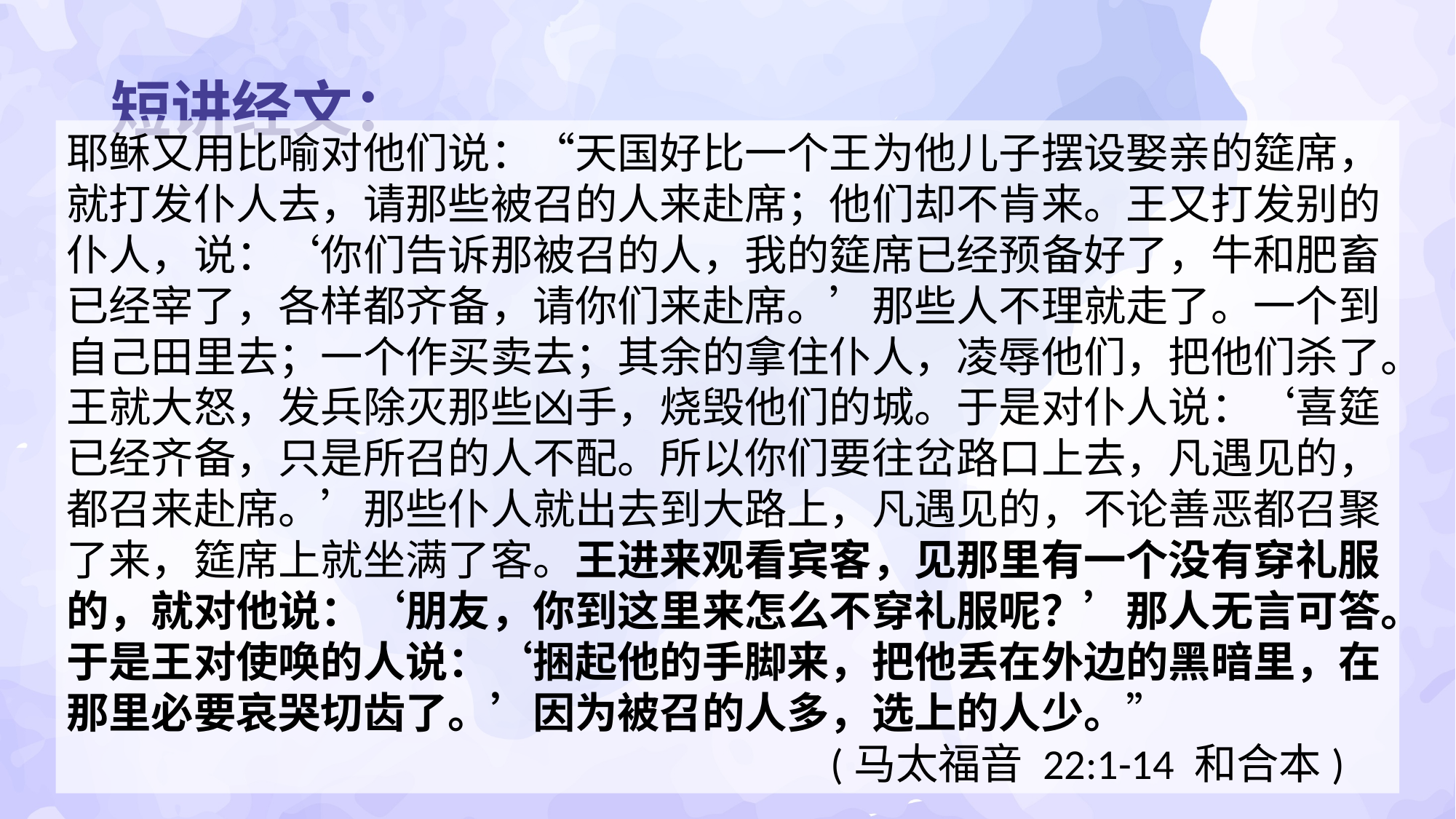

# 短讲经文：
耶稣又用比喻对他们说：“天国好比一个王为他儿子摆设娶亲的筵席，就打发仆人去，请那些被召的人来赴席；他们却不肯来。王又打发别的仆人，说：‘你们告诉那被召的人，我的筵席已经预备好了，牛和肥畜已经宰了，各样都齐备，请你们来赴席。’那些人不理就走了。一个到自己田里去；一个作买卖去；其余的拿住仆人，凌辱他们，把他们杀了。王就大怒，发兵除灭那些凶手，烧毁他们的城。于是对仆人说：‘喜筵已经齐备，只是所召的人不配。所以你们要往岔路口上去，凡遇见的，都召来赴席。’那些仆人就出去到大路上，凡遇见的，不论善恶都召聚了来，筵席上就坐满了客。王进来观看宾客，见那里有一个没有穿礼服的，就对他说：‘朋友，你到这里来怎么不穿礼服呢？’那人无言可答。于是王对使唤的人说：‘捆起他的手脚来，把他丢在外边的黑暗里，在那里必要哀哭切齿了。’因为被召的人多，选上的人少。”
							(马太福音 22:1-14 和合本)